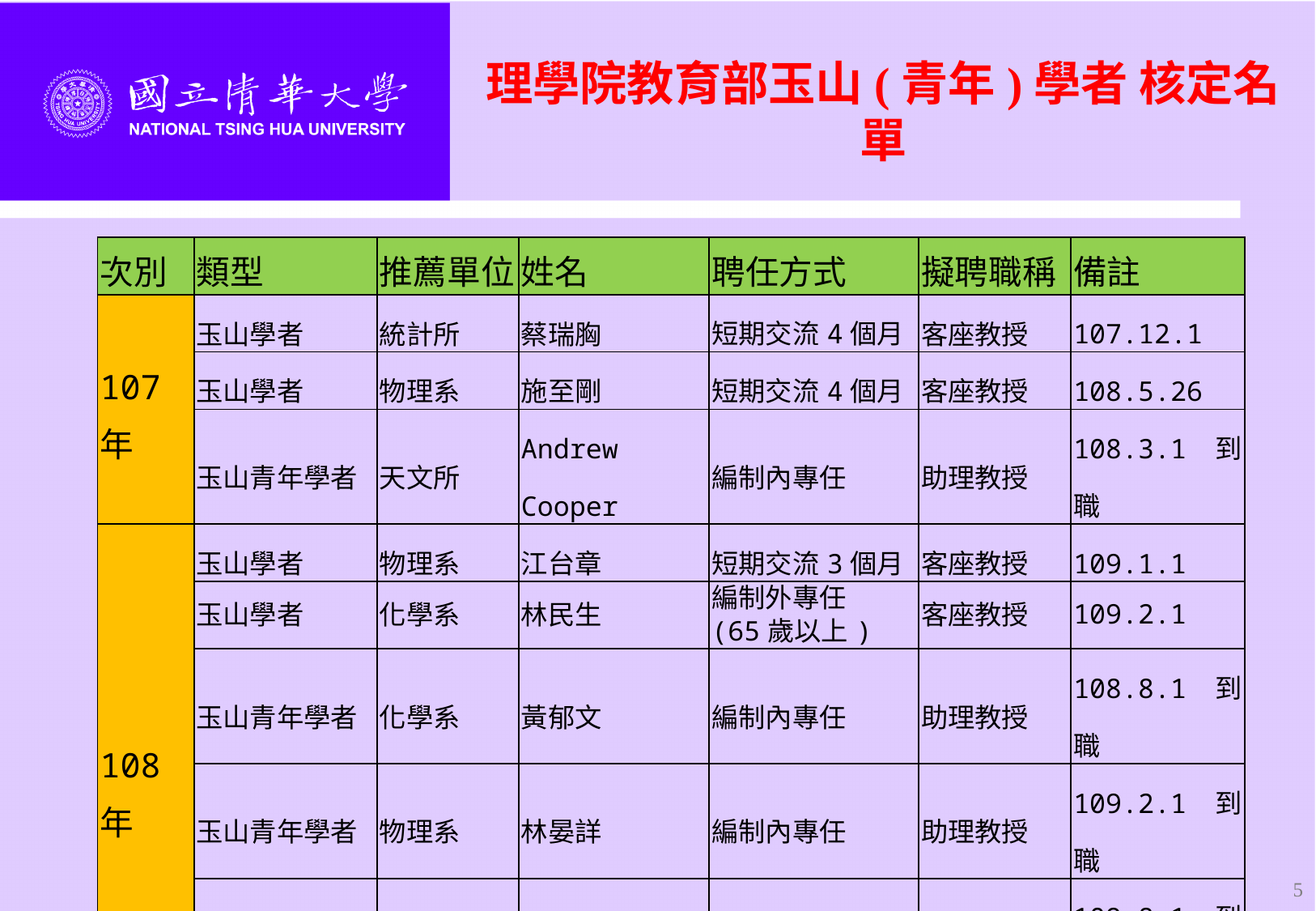

# 理學院教育部玉山(青年)學者 核定名單
| 次別 | 類型 | 推薦單位 | 姓名 | 聘任方式 | 擬聘職稱 | 備註 |
| --- | --- | --- | --- | --- | --- | --- |
| 107年 | 玉山學者 | 統計所 | 蔡瑞胸 | 短期交流4個月 | 客座教授 | 107.12.1 |
|  | 玉山學者 | 物理系 | 施至剛 | 短期交流4個月 | 客座教授 | 108.5.26 |
|  | 玉山青年學者 | 天文所 | Andrew Cooper | 編制內專任 | 助理教授 | 108.3.1到職 |
| 108年 | 玉山學者 | 物理系 | 江台章 | 短期交流3個月 | 客座教授 | 109.1.1 |
|  | 玉山學者 | 化學系 | 林民生 | 編制外專任 (65歲以上) | 客座教授 | 109.2.1 |
|  | 玉山青年學者 | 化學系 | 黃郁文 | 編制內專任 | 助理教授 | 108.8.1到職 |
|  | 玉山青年學者 | 物理系 | 林晏詳 | 編制內專任 | 助理教授 | 109.2.1到職 |
|  | 玉山青年學者 | 天文所 | 楊湘怡 | 編制內專任 | 助理教授 | 109.8.1到職 |
|  | 玉山青年學者 | 物理系 | 施宏燕 | 編制內專任 | 助理教授 |  |
5